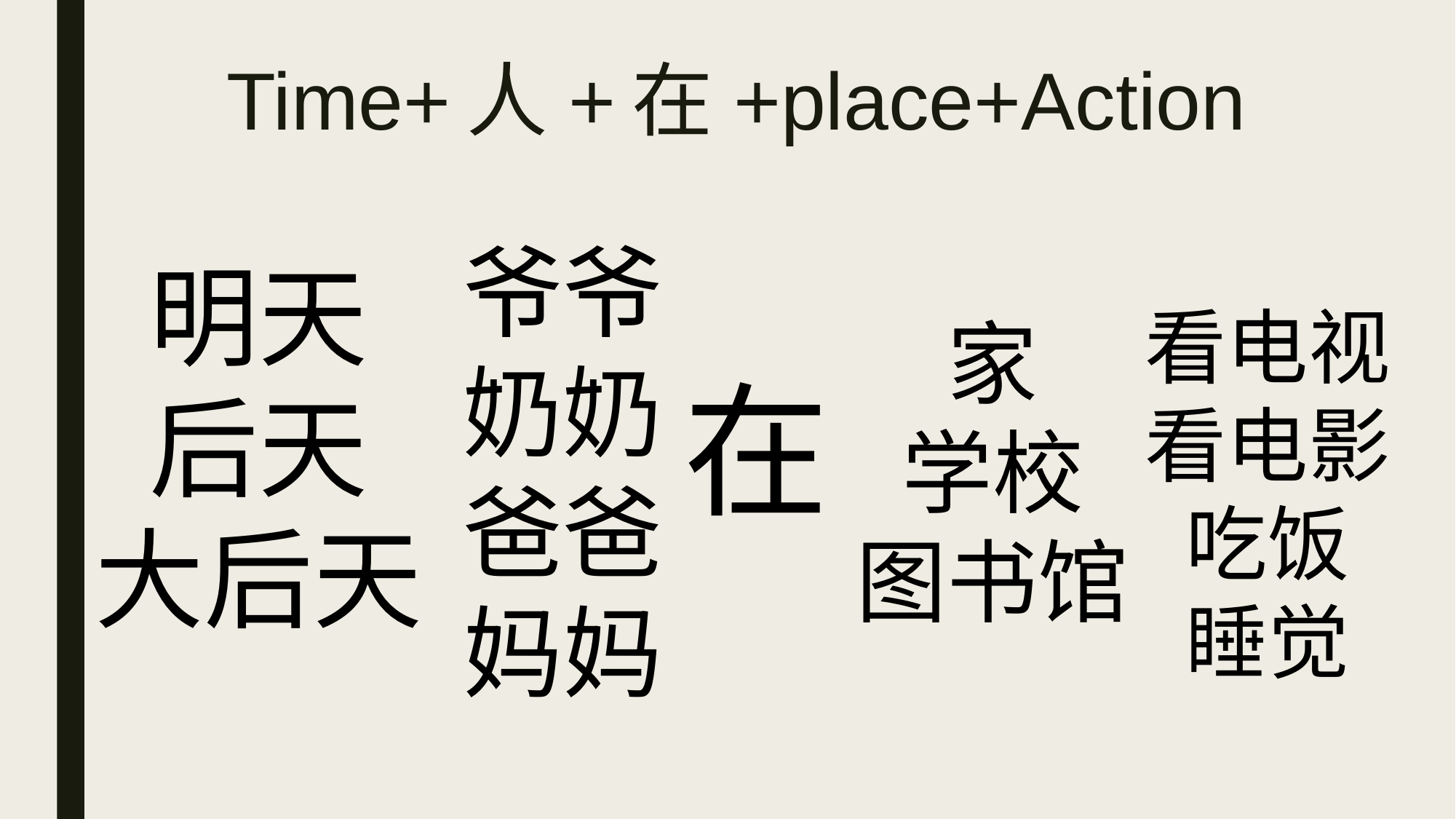

# Time+人+在+place+Action
爷爷
奶奶
爸爸
妈妈
明天
后天
大后天
看电视
看电影
吃饭
睡觉
家
学校
图书馆
在